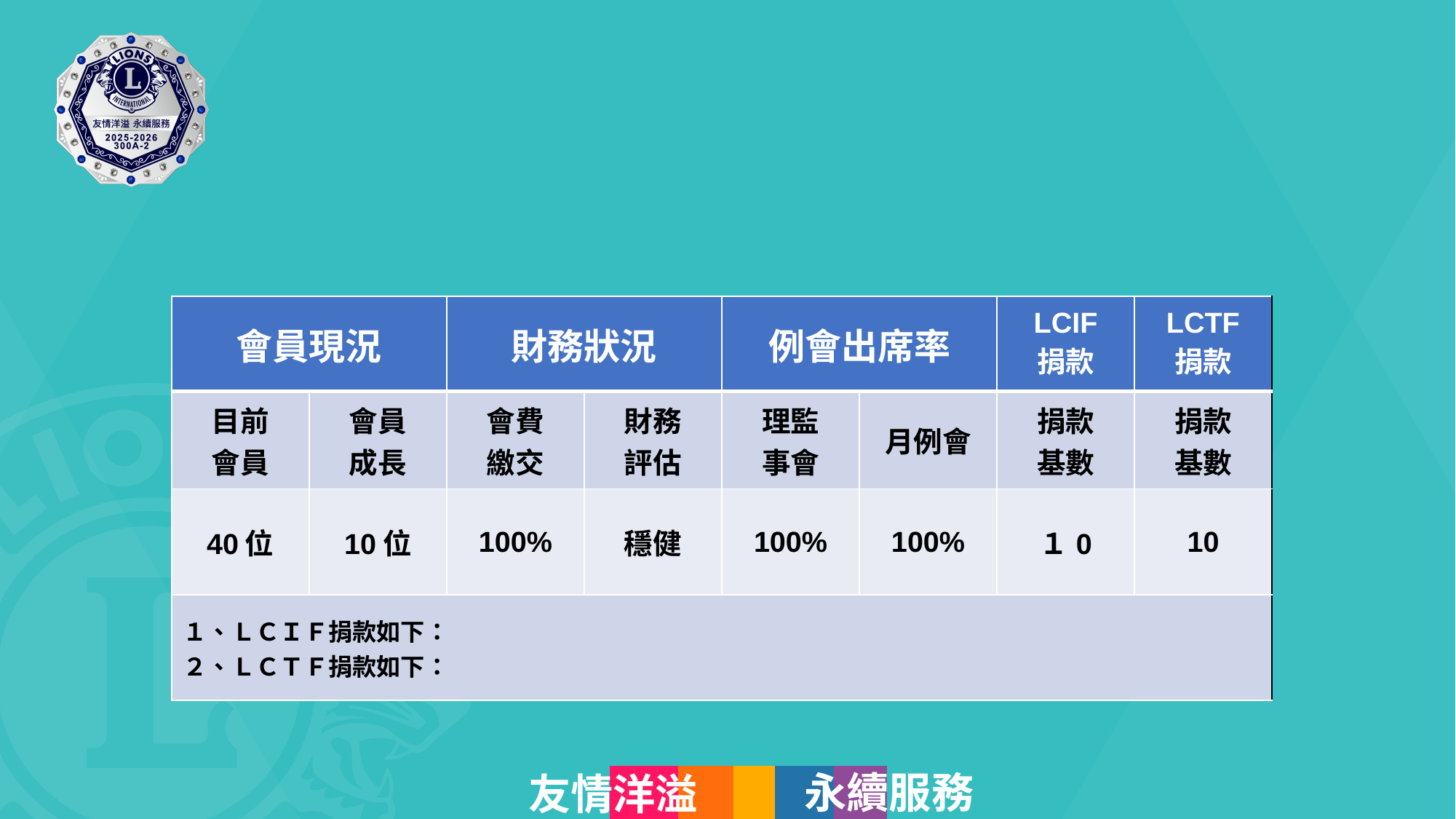

| 會員現況 |  | 財務狀況 |  | 例會出席率 |  | LCIF 捐款 | LCTF 捐款 |
| --- | --- | --- | --- | --- | --- | --- | --- |
| 目前 會員 | 會員 成長 | 會費 繳交 | 財務 評估 | 理監 事會 | 月例會 | 捐款 基數 | 捐款 基數 |
| 40位 | 10位 | 100% | 穩健 | 100% | 100% | １0 | 10 |
| １、ＬＣＩＦ捐款如下： ２、ＬＣＴＦ捐款如下： |  |  |  |  |  |  |  |